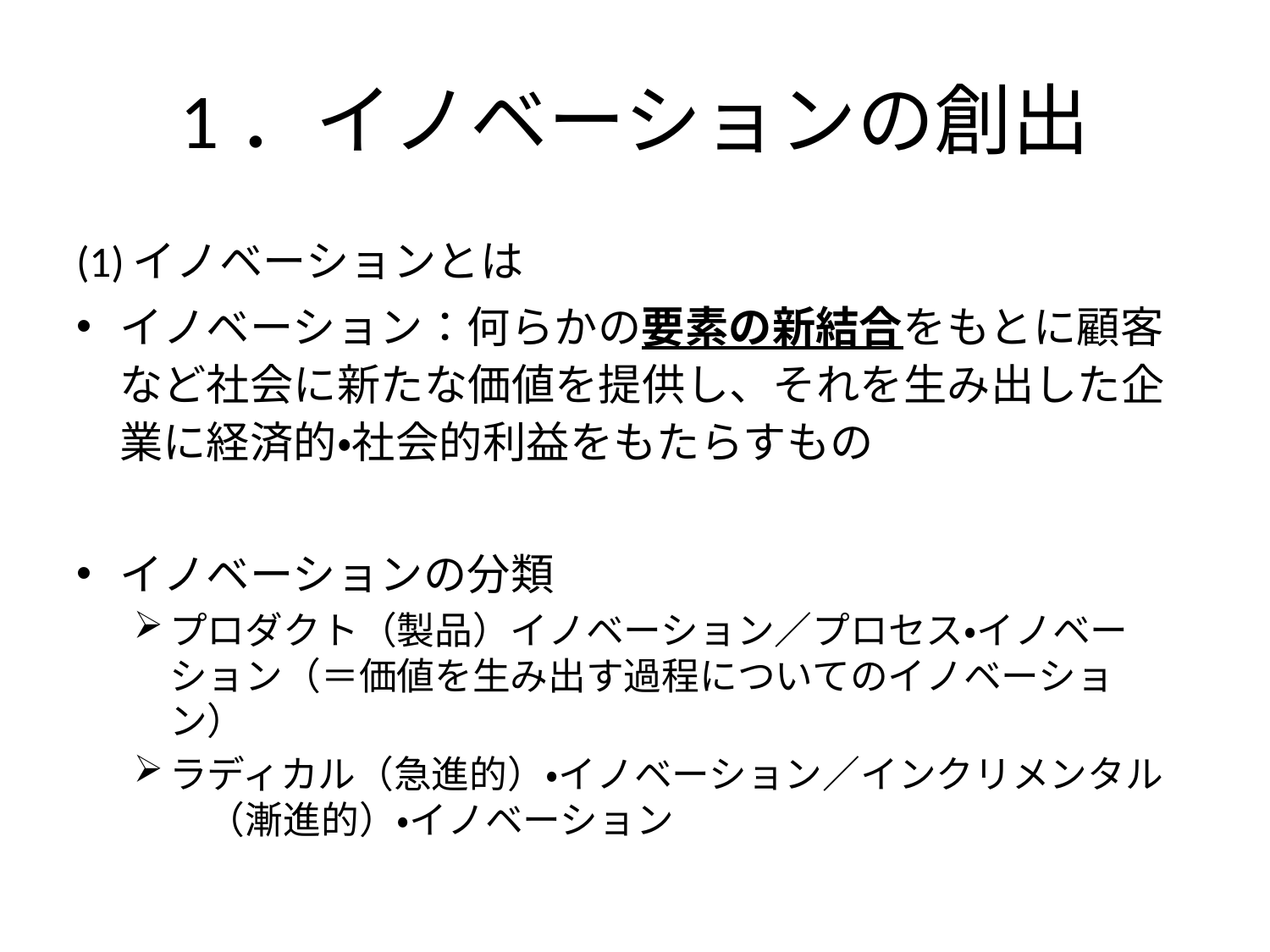

# 1．イノベーションの創出
(1)イノベーションとは
イノベーション：何らかの要素の新結合をもとに顧客など社会に新たな価値を提供し、それを生み出した企業に経済的・社会的利益をもたらすもの

イノベーションの分類
プロダクト（製品）イノベーション／プロセス・イノベーション（＝価値を生み出す過程についてのイノベーション）
ラディカル（急進的）・イノベーション／インクリメンタル　（漸進的）・イノベーション